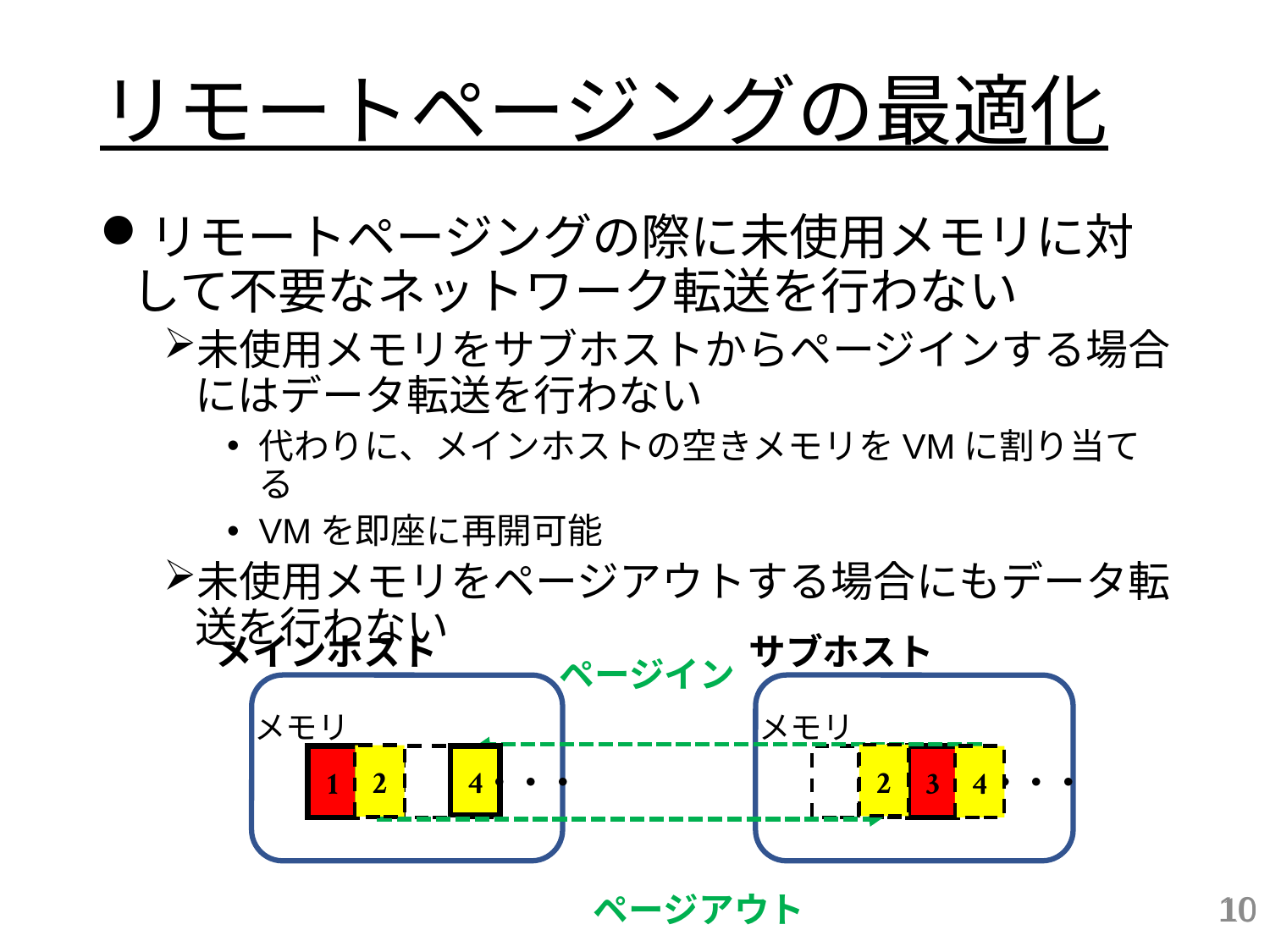

# リモートページングの最適化
リモートページングの際に未使用メモリに対して不要なネットワーク転送を行わない
未使用メモリをサブホストからページインする場合にはデータ転送を行わない
代わりに、メインホストの空きメモリをVMに割り当てる
VMを即座に再開可能
未使用メモリをページアウトする場合にもデータ転送を行わない
サブホスト

メインホスト

ページイン
メモリ
メモリ
2
2
4
4
1

3

・・・
・・・
ページアウト
10
10